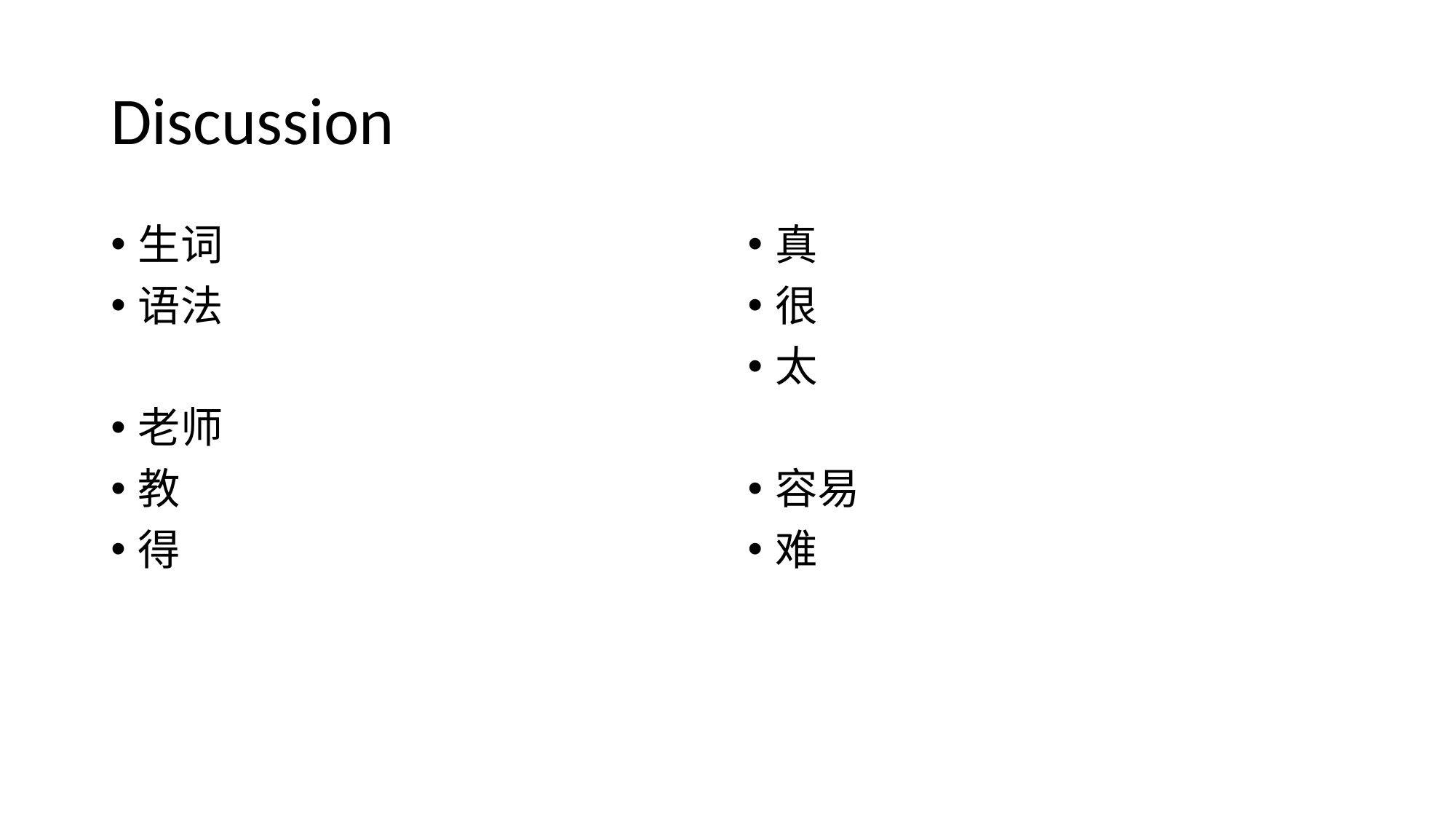

# Discussion
生词
语法

老师
教
得
真
很
太

容易
难